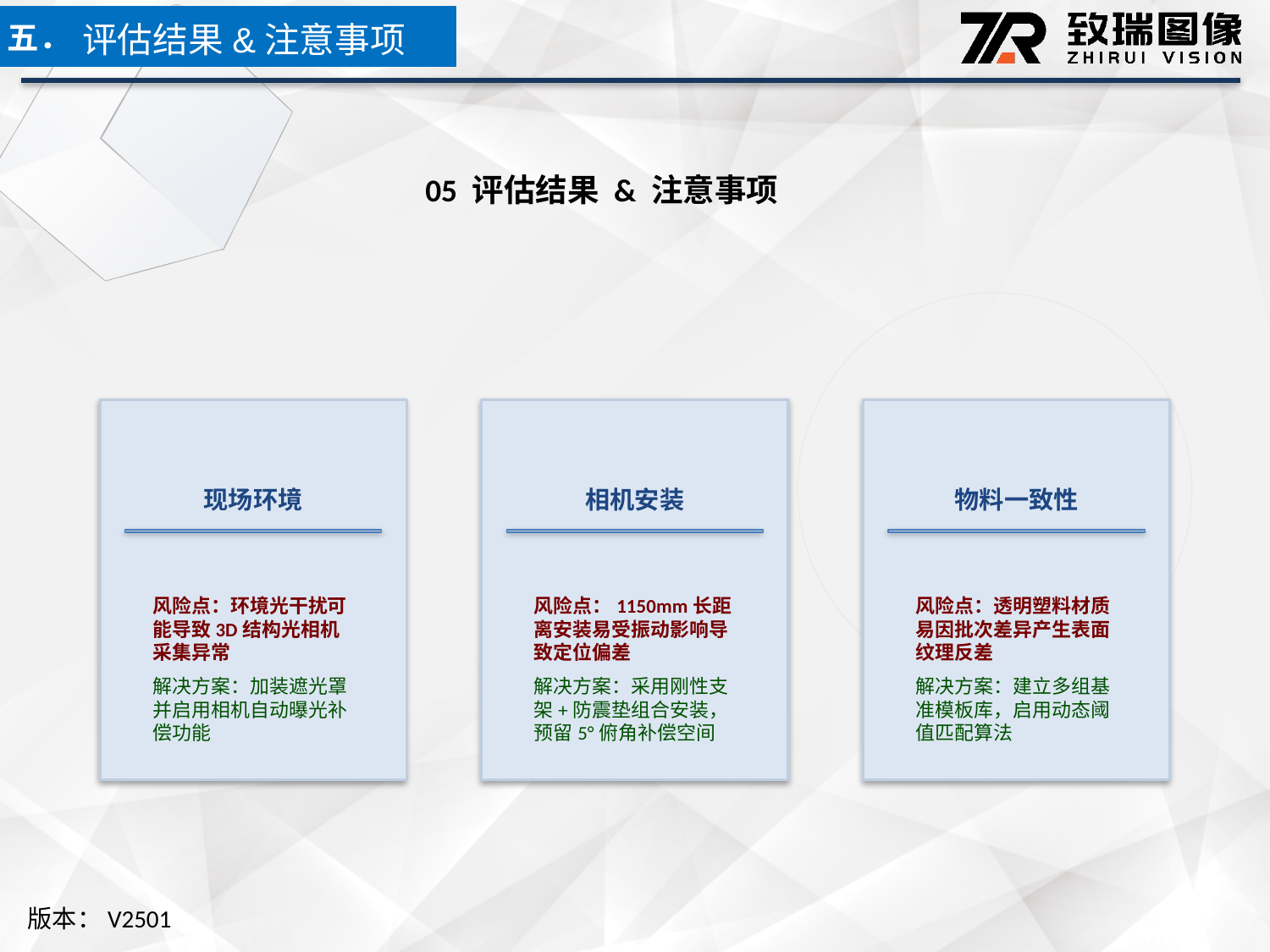

五．
评估结果&注意事项

05 评估结果 & 注意事项

现场环境

相机安装

物料一致性

风险点：环境光干扰可能导致3D结构光相机采集异常
解决方案：加装遮光罩并启用相机自动曝光补偿功能

风险点：1150mm长距离安装易受振动影响导致定位偏差
解决方案：采用刚性支架+防震垫组合安装，预留5°俯角补偿空间

风险点：透明塑料材质易因批次差异产生表面纹理反差
解决方案：建立多组基准模板库，启用动态阈值匹配算法